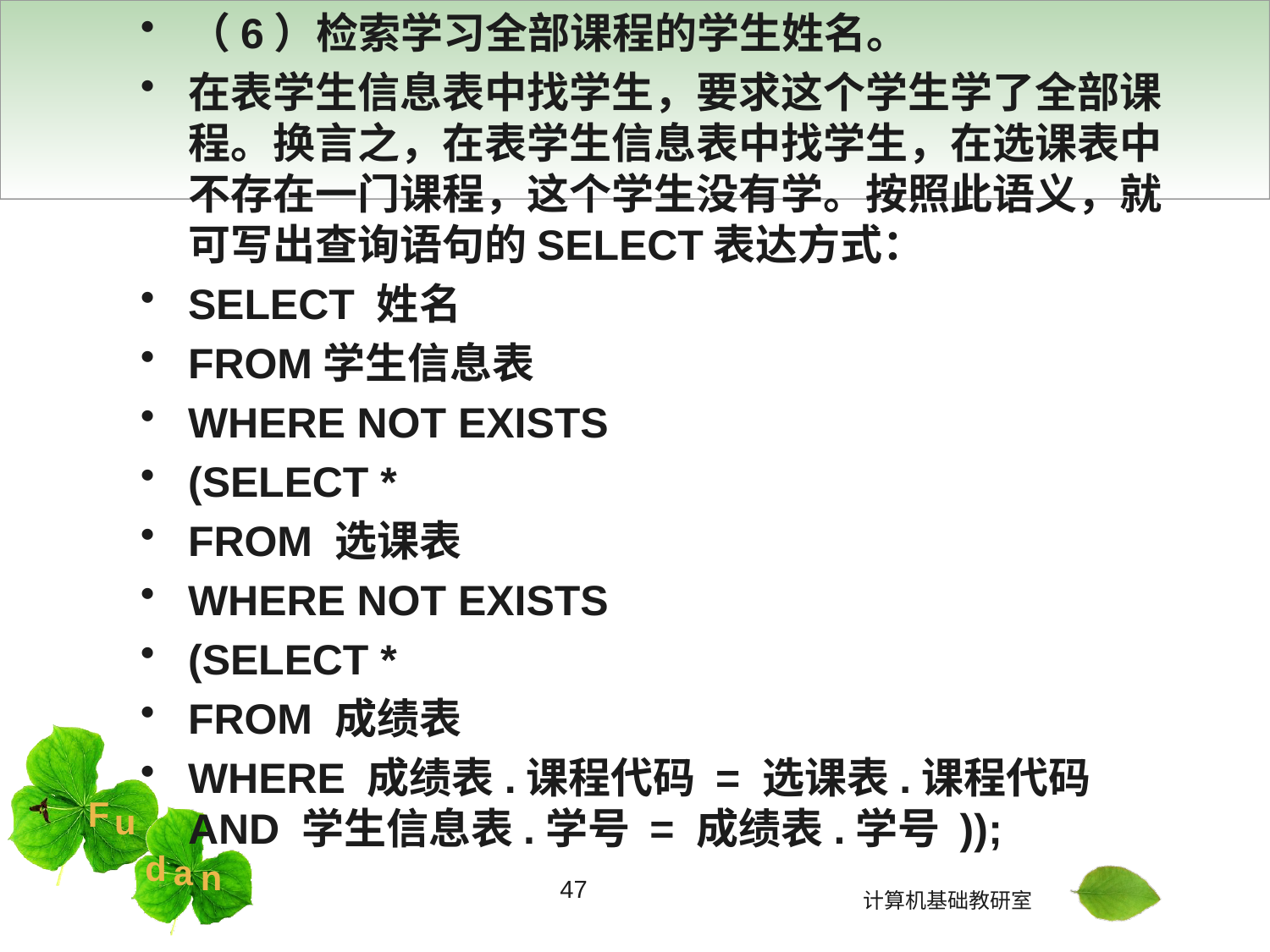

#
（6）检索学习全部课程的学生姓名。
在表学生信息表中找学生，要求这个学生学了全部课程。换言之，在表学生信息表中找学生，在选课表中不存在一门课程，这个学生没有学。按照此语义，就可写出查询语句的SELECT表达方式：
SELECT 姓名
FROM学生信息表
WHERE NOT EXISTS
(SELECT *
FROM 选课表
WHERE NOT EXISTS
(SELECT *
FROM 成绩表
WHERE 成绩表.课程代码 = 选课表.课程代码 AND 学生信息表.学号 = 成绩表.学号 ));

47